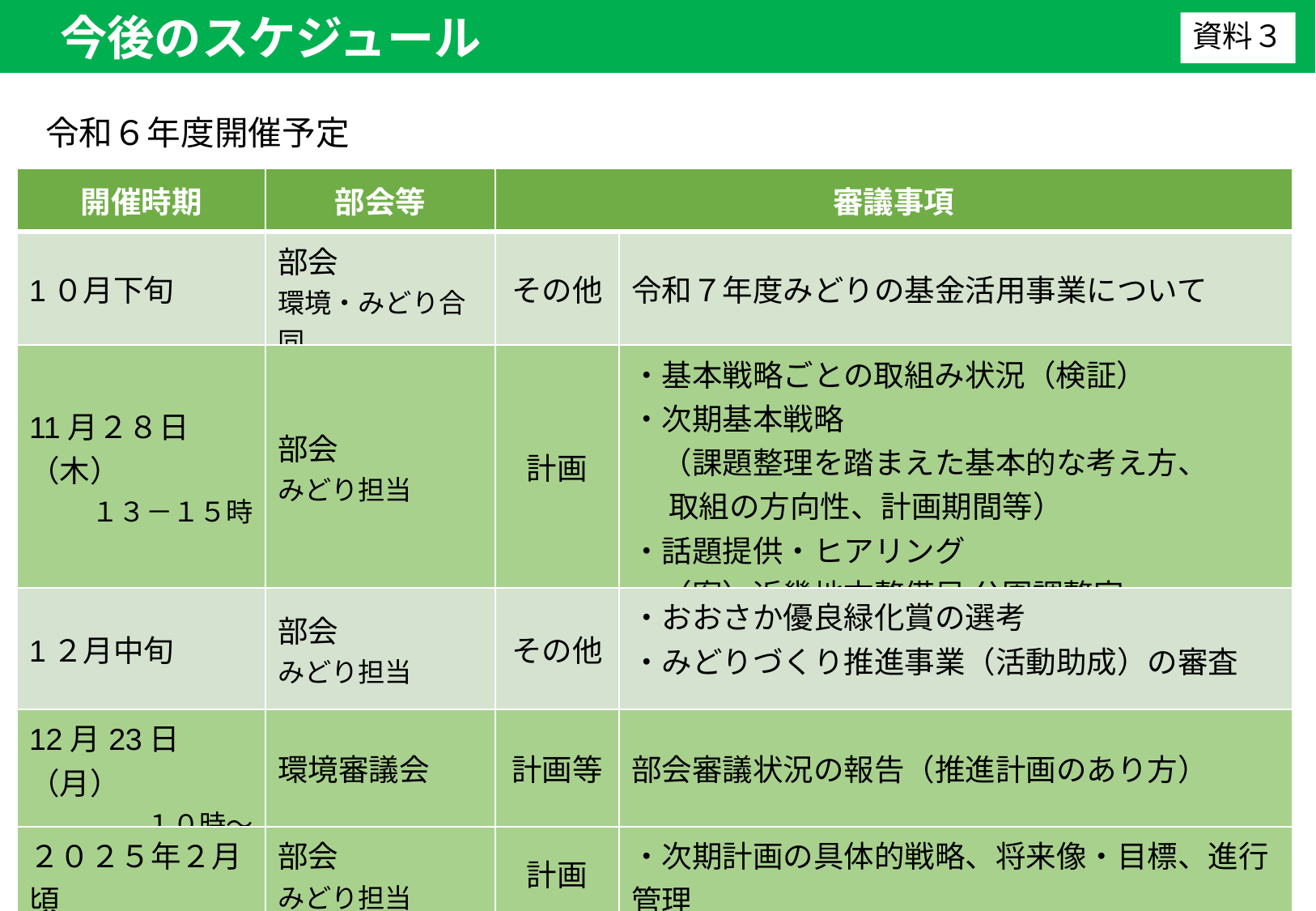

今後のスケジュール
資料３
令和６年度開催予定
| 開催時期 | 部会等 | 審議事項 |  |
| --- | --- | --- | --- |
| 1０月下旬 | 部会 環境・みどり合同 | その他 | 令和７年度みどりの基金活用事業について |
| 11月２８日（木） １３－１５時 | 部会 みどり担当 | 計画 | ・基本戦略ごとの取組み状況（検証） ・次期基本戦略 　（課題整理を踏まえた基本的な考え方、 　 取組の方向性、計画期間等） ・話題提供・ヒアリング 　（案）近畿地方整備局 公園調整官 |
| 1２月中旬 | 部会 みどり担当 | その他 | ・おおさか優良緑化賞の選考 ・みどりづくり推進事業（活動助成）の審査 |
| 12月23日（月） １０時～ | 環境審議会 | 計画等 | 部会審議状況の報告（推進計画のあり方） |
| ２０２５年２月頃 | 部会 みどり担当 | 計画 | ・次期計画の具体的戦略、将来像・目標、進行管理 |